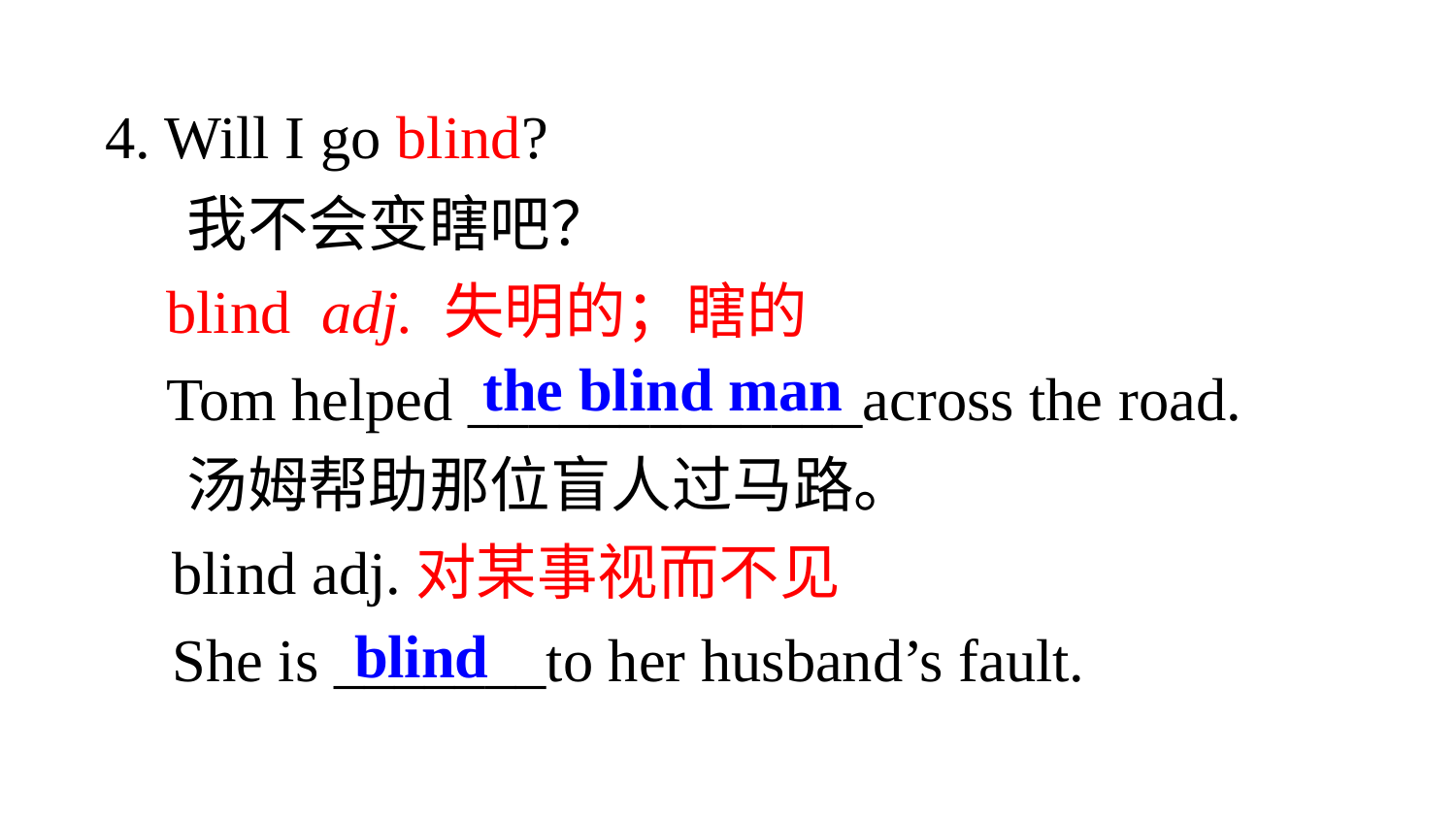

4. Will I go blind?
    我不会变瞎吧？
    blind  adj. 失明的；瞎的
    Tom helped _____________across the road.
    汤姆帮助那位盲人过马路。
    blind adj.对某事视而不见
    She is _______to her husband’s fault.

the blind man
blind